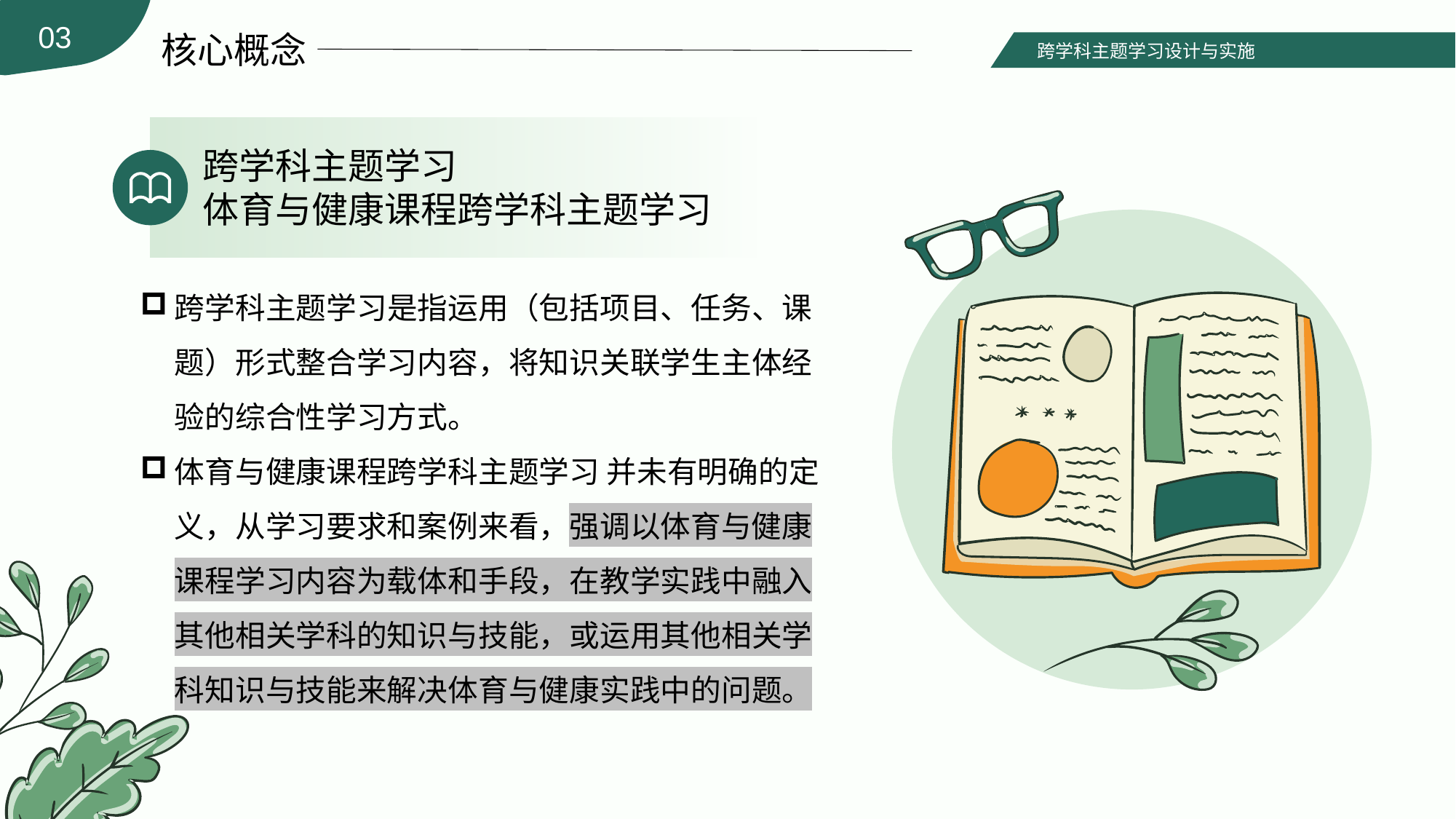

03
核心概念

跨学科主题学习设计与实施

跨学科主题学习
体育与健康课程跨学科主题学习

跨学科主题学习是指运用（包括项目、任务、课题）形式整合学习内容，将知识关联学生主体经验的综合性学习方式。
体育与健康课程跨学科主题学习 并未有明确的定义，从学习要求和案例来看，强调以体育与健康课程学习内容为载体和手段，在教学实践中融入其他相关学科的知识与技能，或运用其他相关学科知识与技能来解决体育与健康实践中的问题。